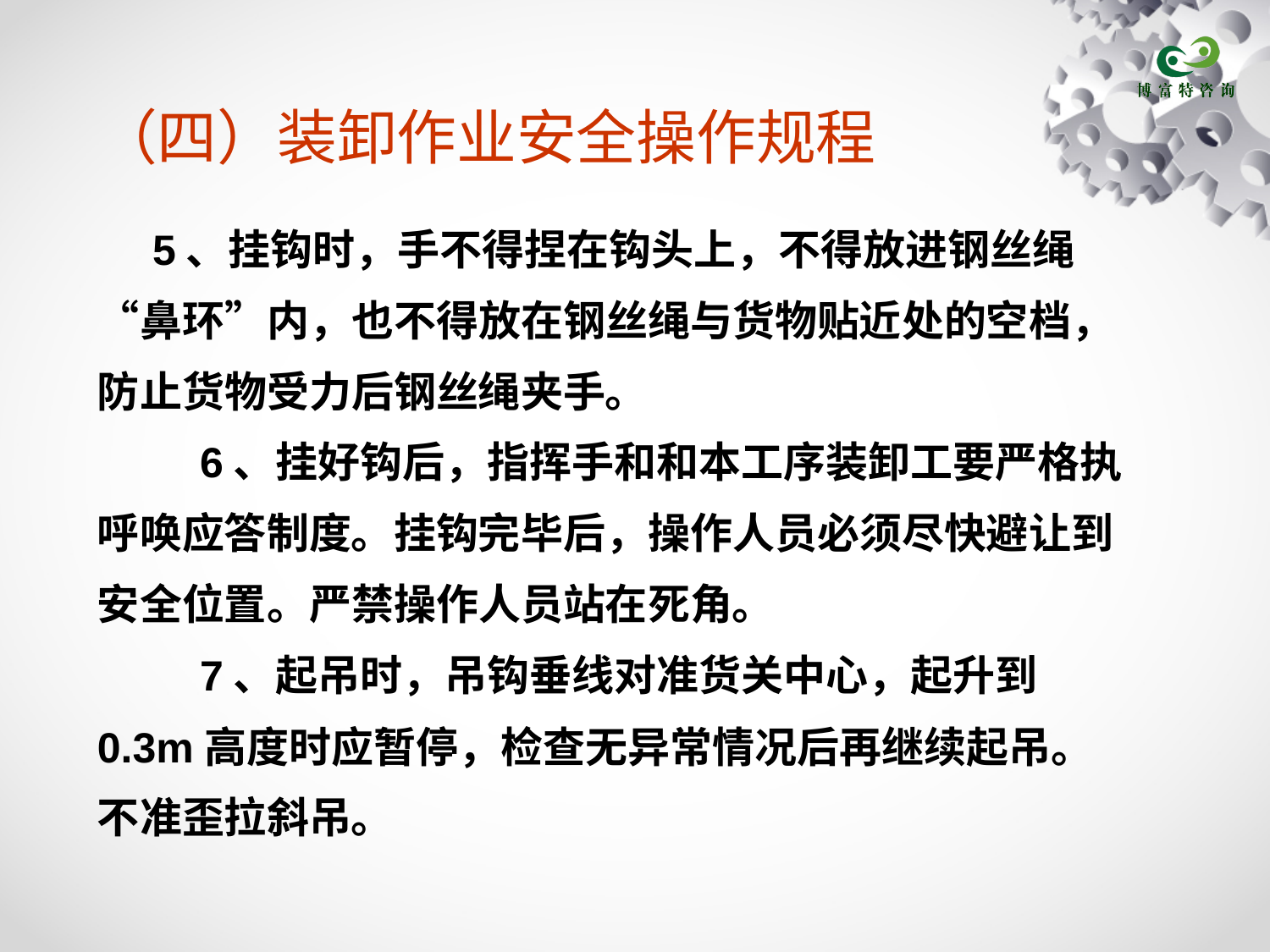

# （四）装卸作业安全操作规程
5、挂钩时，手不得捏在钩头上，不得放进钢丝绳“鼻环”内，也不得放在钢丝绳与货物贴近处的空档，防止货物受力后钢丝绳夹手。
    6、挂好钩后，指挥手和和本工序装卸工要严格执呼唤应答制度。挂钩完毕后，操作人员必须尽快避让到安全位置。严禁操作人员站在死角。
    7、起吊时，吊钩垂线对准货关中心，起升到0.3m高度时应暂停，检查无异常情况后再继续起吊。不准歪拉斜吊。